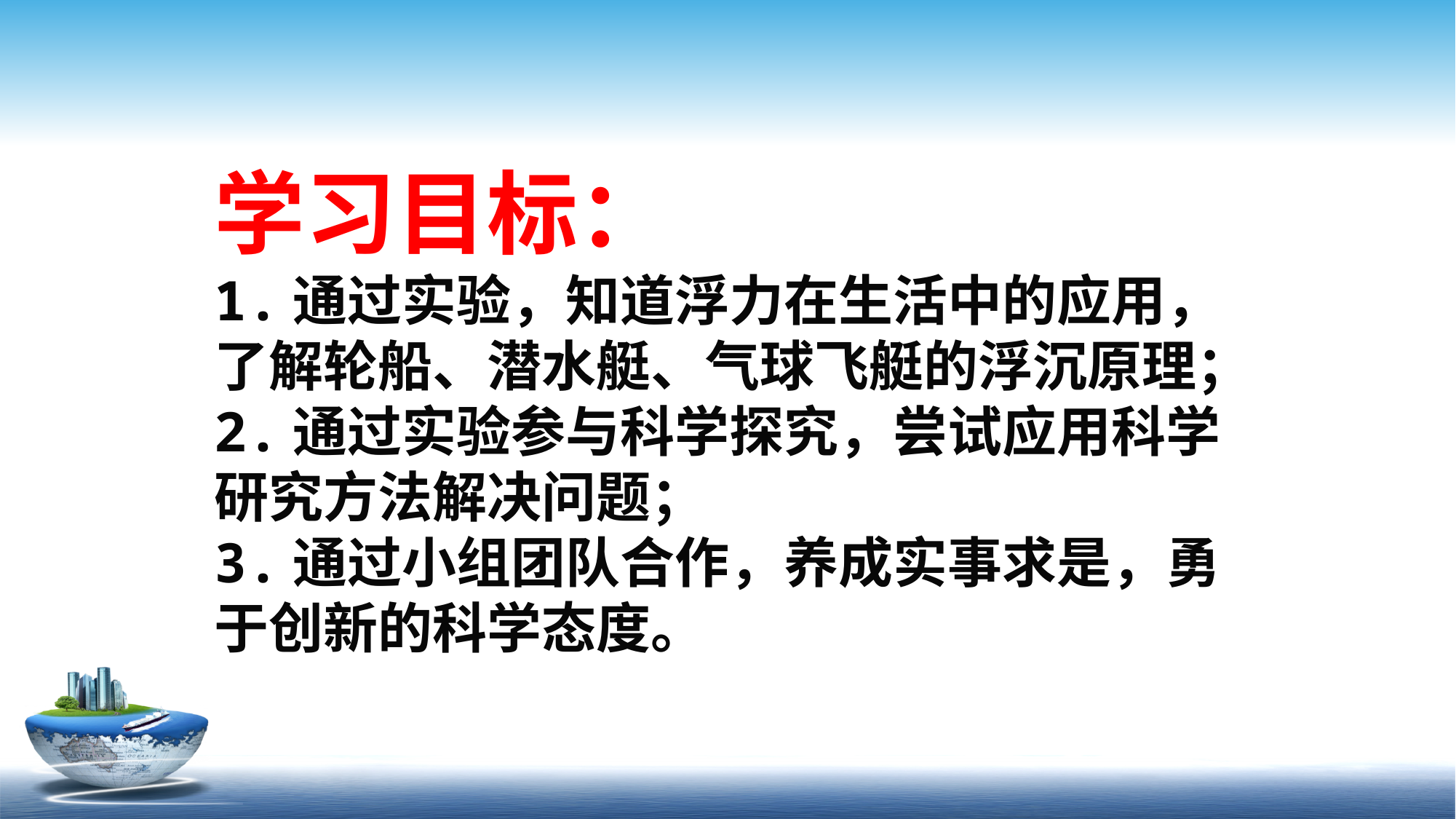

学习目标：
1.通过实验，知道浮力在生活中的应用，了解轮船、潜水艇、气球飞艇的浮沉原理；
2.通过实验参与科学探究，尝试应用科学研究方法解决问题；
3.通过小组团队合作，养成实事求是，勇于创新的科学态度。